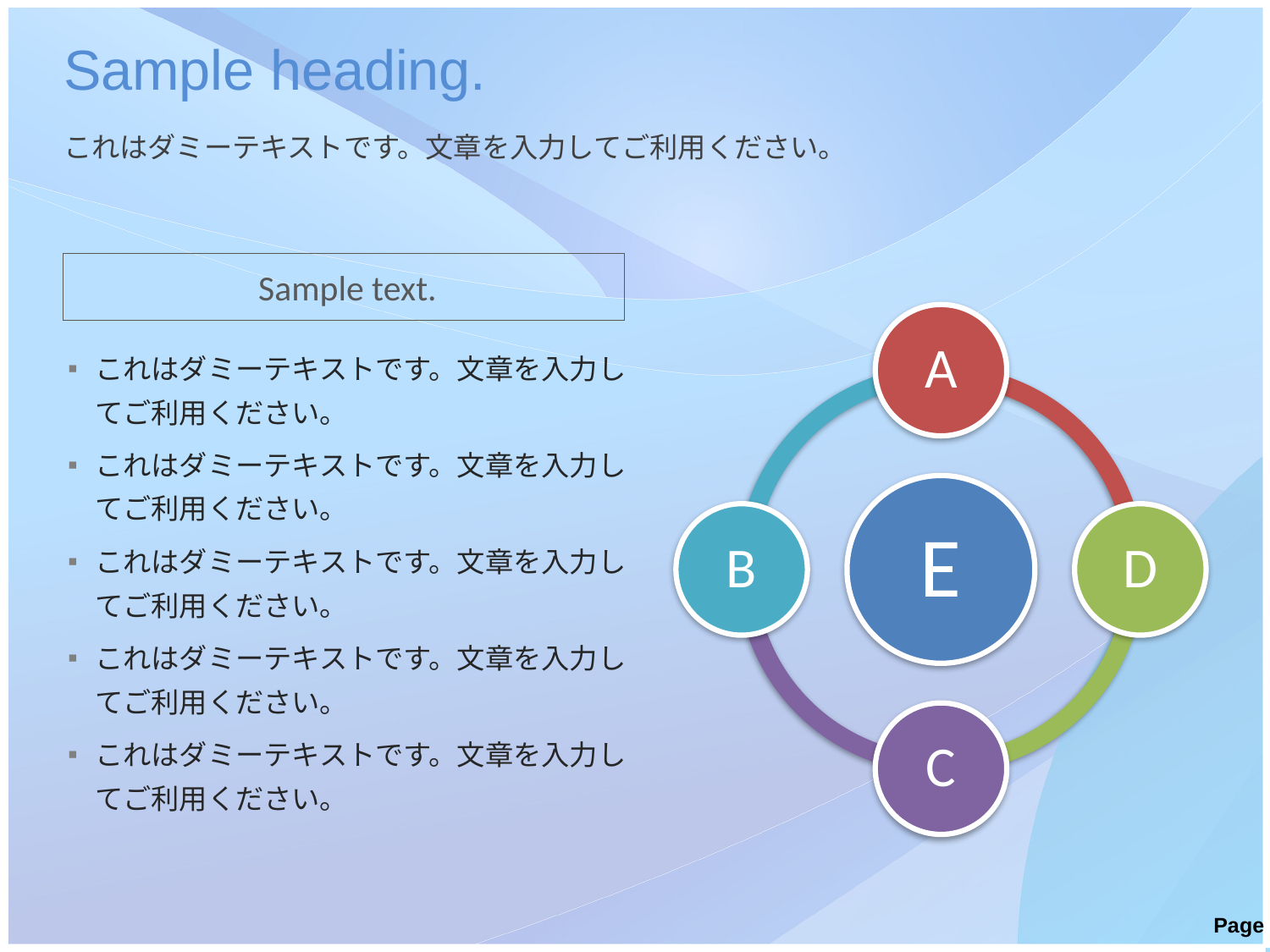

Sample heading.
これはダミーテキストです。文章を入力してご利用ください。
Sample text.
E
A
D
C
B
これはダミーテキストです。文章を入力してご利用ください。
これはダミーテキストです。文章を入力してご利用ください。
これはダミーテキストです。文章を入力してご利用ください。
これはダミーテキストです。文章を入力してご利用ください。
これはダミーテキストです。文章を入力してご利用ください。